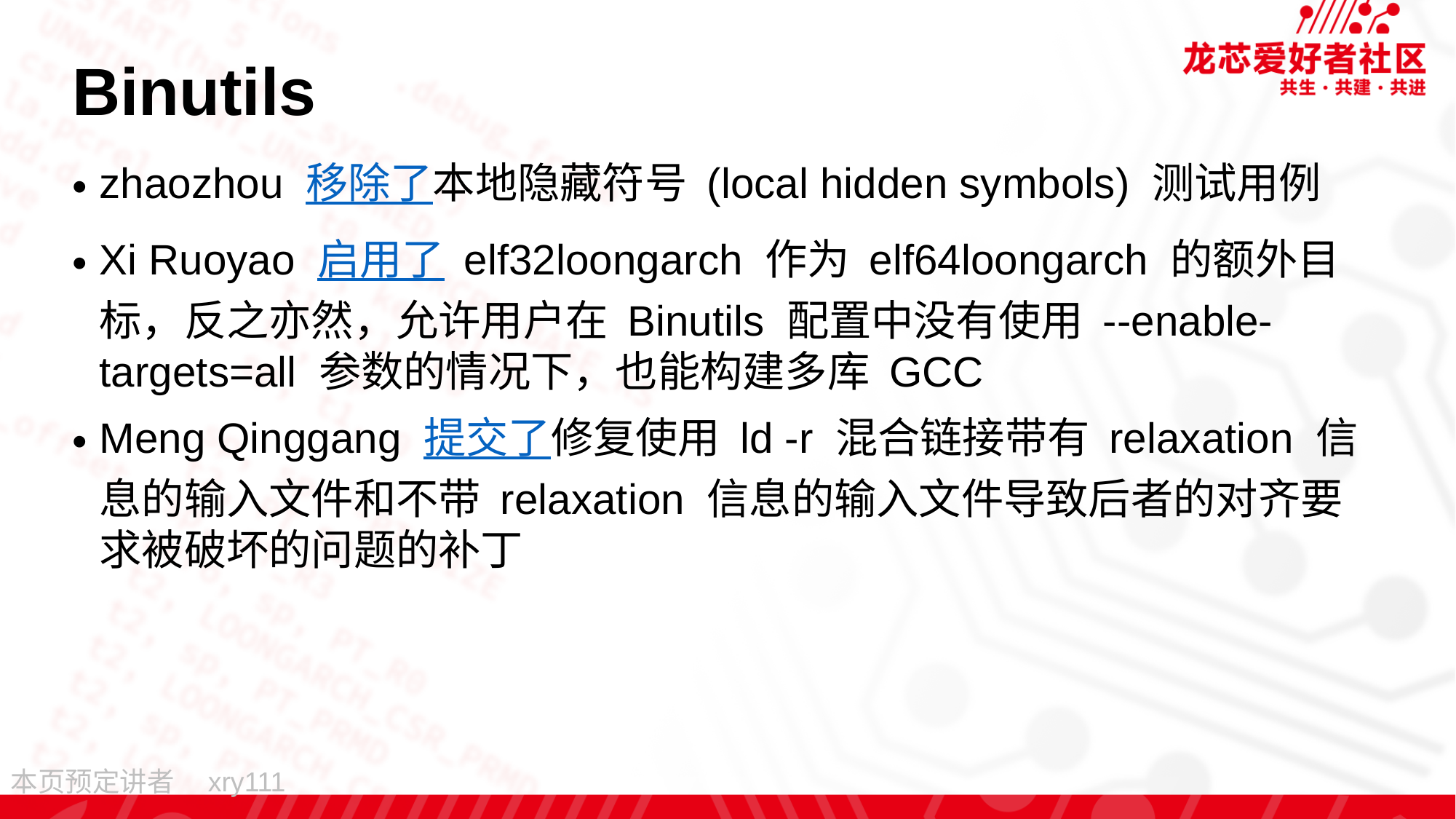

# Binutils
zhaozhou 移除了本地隐藏符号 (local hidden symbols) 测试用例
Xi Ruoyao 启用了 elf32loongarch 作为 elf64loongarch 的额外目标，反之亦然，允许用户在 Binutils 配置中没有使用 --enable-targets=all​ 参数的情况下，也能构建多库 GCC
Meng Qinggang 提交了修复使用 ld -r 混合链接带有 relaxation 信息的输入文件和不带 relaxation 信息的输入文件导致后者的对齐要求被破坏的问题的补丁
xry111